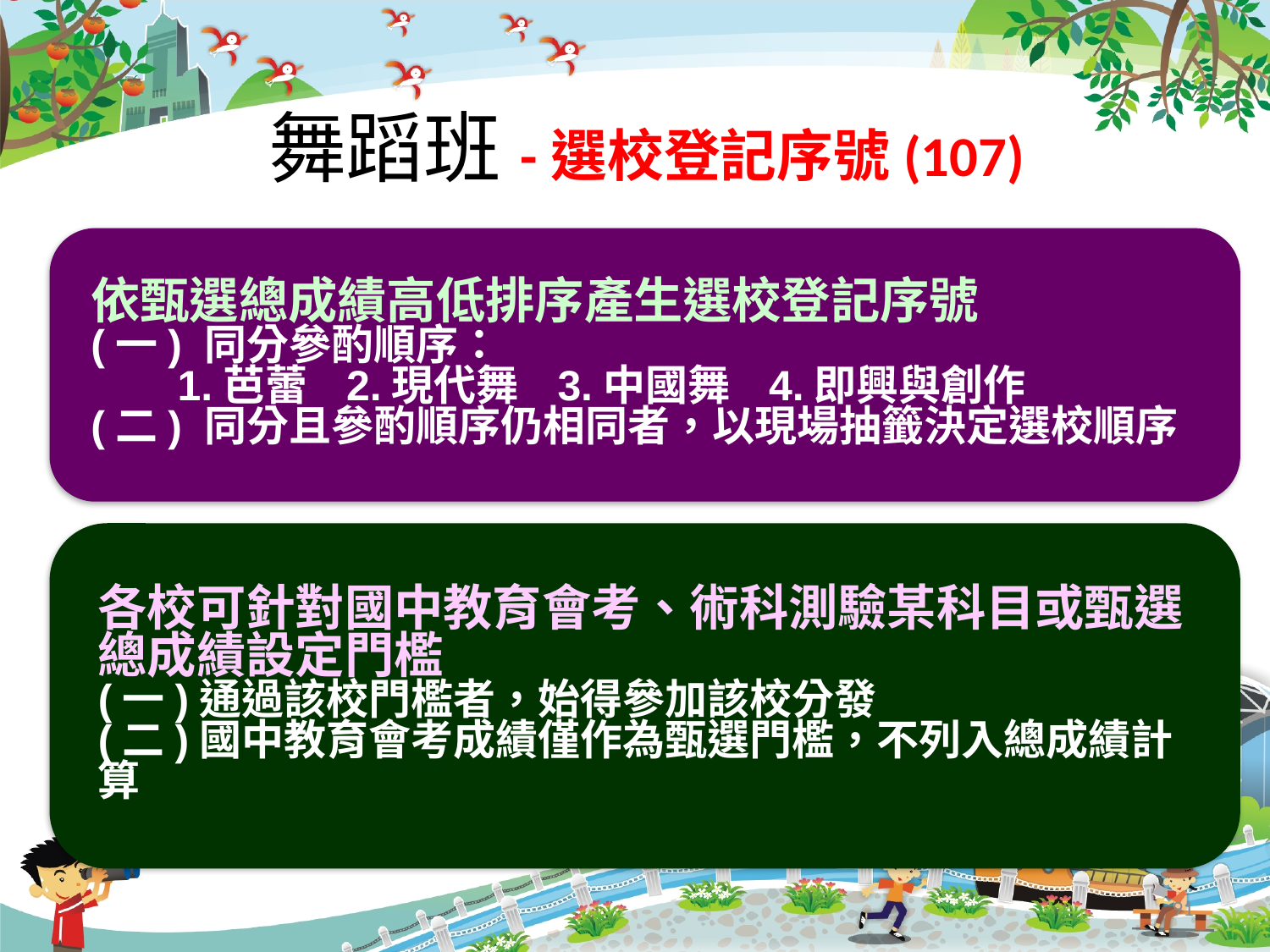

# 舞蹈班-選校登記序號(107)
依甄選總成績高低排序產生選校登記序號
(一) 同分參酌順序：
        1.芭蕾   2.現代舞   3.中國舞   4.即興與創作
(二) 同分且參酌順序仍相同者，以現場抽籤決定選校順序
各校可針對國中教育會考、術科測驗某科目或甄選總成績設定門檻
(一)通過該校門檻者，始得參加該校分發
(二)國中教育會考成績僅作為甄選門檻，不列入總成績計算
91